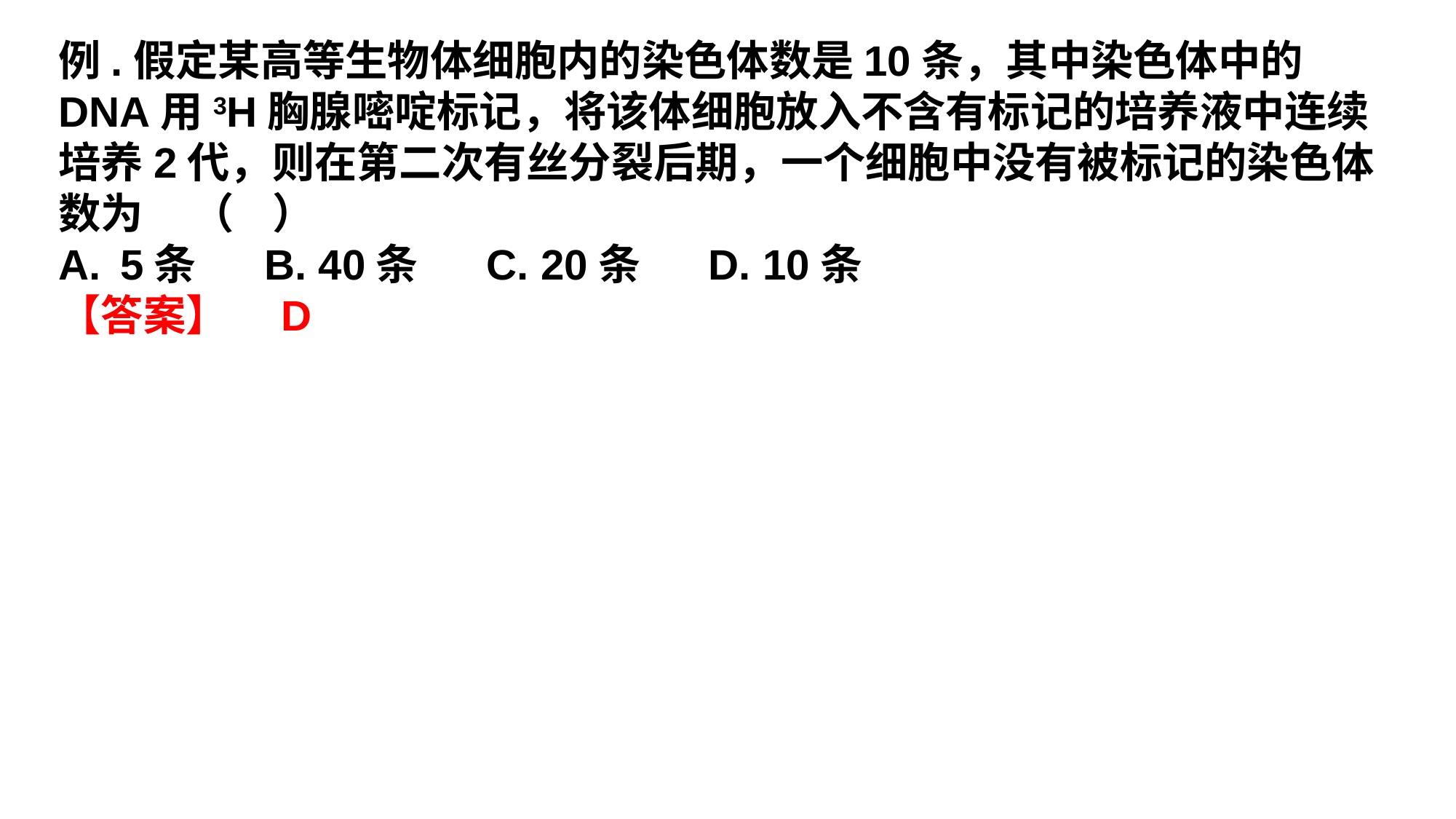

例.假定某高等生物体细胞内的染色体数是10条，其中染色体中的DNA用3H胸腺嘧啶标记，将该体细胞放入不含有标记的培养液中连续培养2代，则在第二次有丝分裂后期，一个细胞中没有被标记的染色体数为     （    ）
5条      B. 40条      C. 20条      D. 10条
【答案】　D